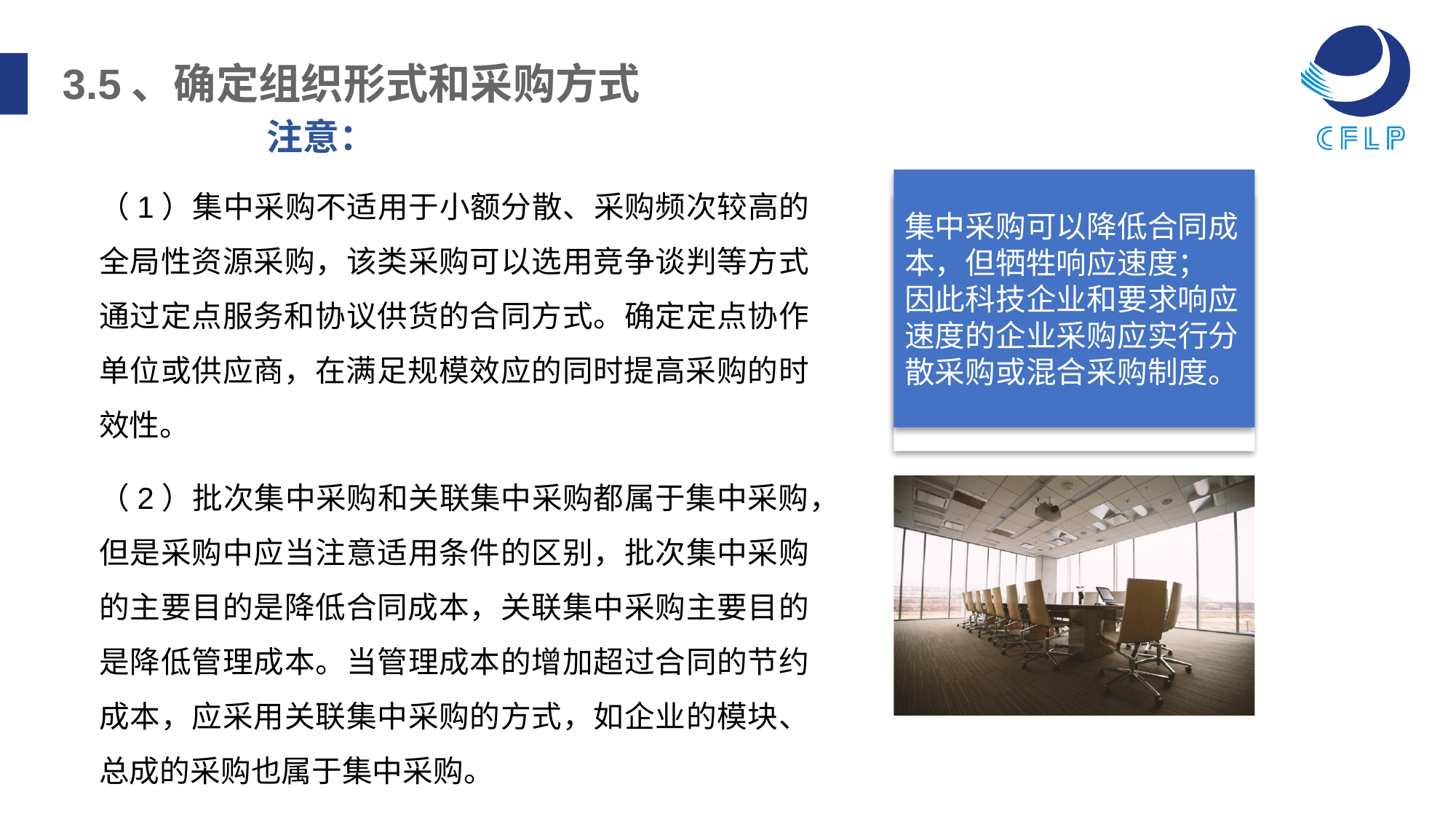

3.5、确定组织形式和采购方式

注意：
集中采购可以降低合同成本，但牺牲响应速度；
因此科技企业和要求响应速度的企业采购应实行分散采购或混合采购制度。
（1）集中采购不适用于小额分散、采购频次较高的全局性资源采购，该类采购可以选用竞争谈判等方式通过定点服务和协议供货的合同方式。确定定点协作单位或供应商，在满足规模效应的同时提高采购的时效性。
（2）批次集中采购和关联集中采购都属于集中采购，但是采购中应当注意适用条件的区别，批次集中采购的主要目的是降低合同成本，关联集中采购主要目的是降低管理成本。当管理成本的增加超过合同的节约成本，应采用关联集中采购的方式，如企业的模块、总成的采购也属于集中采购。